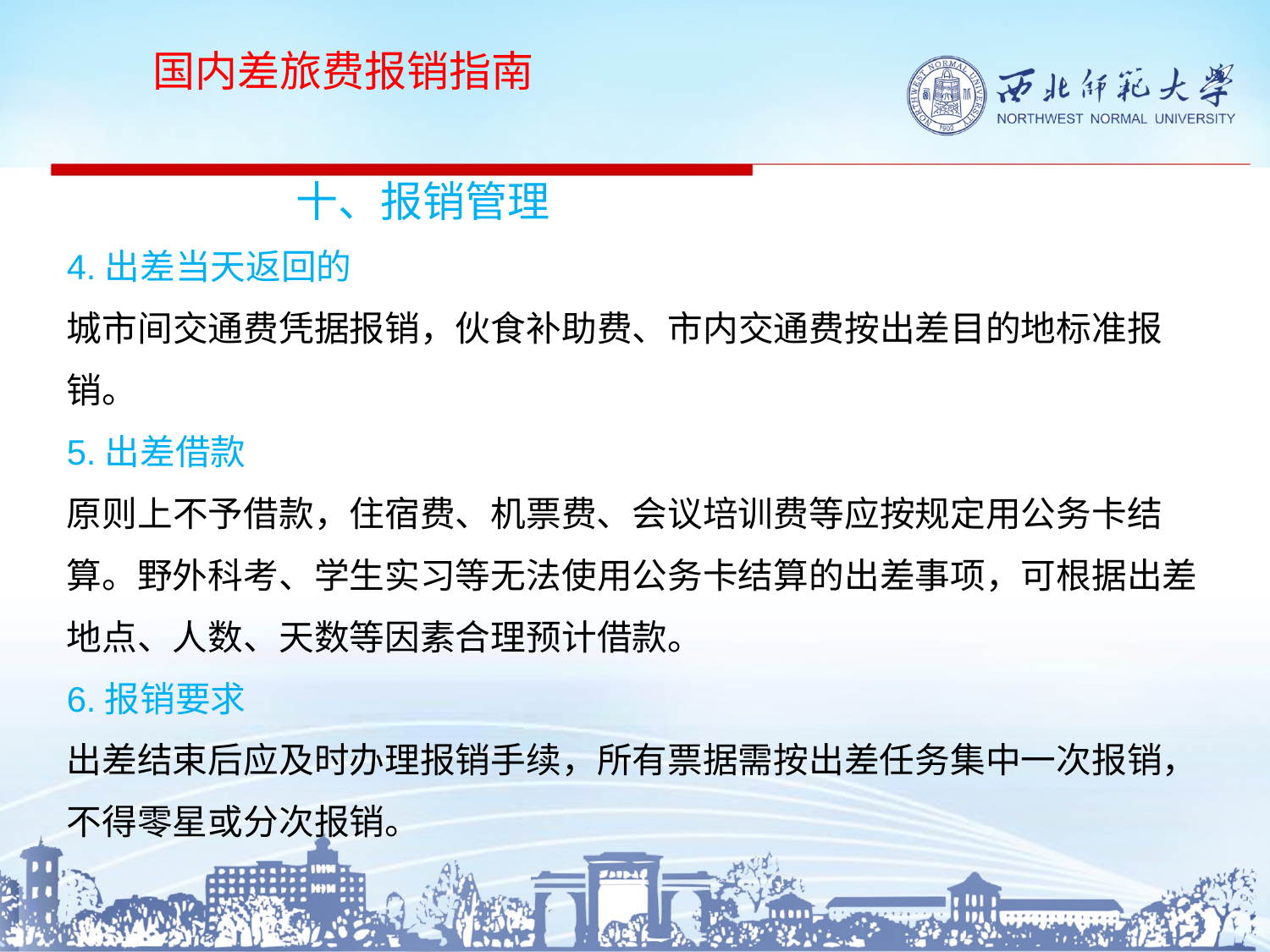

国内差旅费报销指南
                       十、报销管理
4.出差当天返回的
城市间交通费凭据报销，伙食补助费、市内交通费按出差目的地标准报销。
5.出差借款
原则上不予借款，住宿费、机票费、会议培训费等应按规定用公务卡结算。野外科考、学生实习等无法使用公务卡结算的出差事项，可根据出差地点、人数、天数等因素合理预计借款。
6.报销要求
出差结束后应及时办理报销手续，所有票据需按出差任务集中一次报销，不得零星或分次报销。